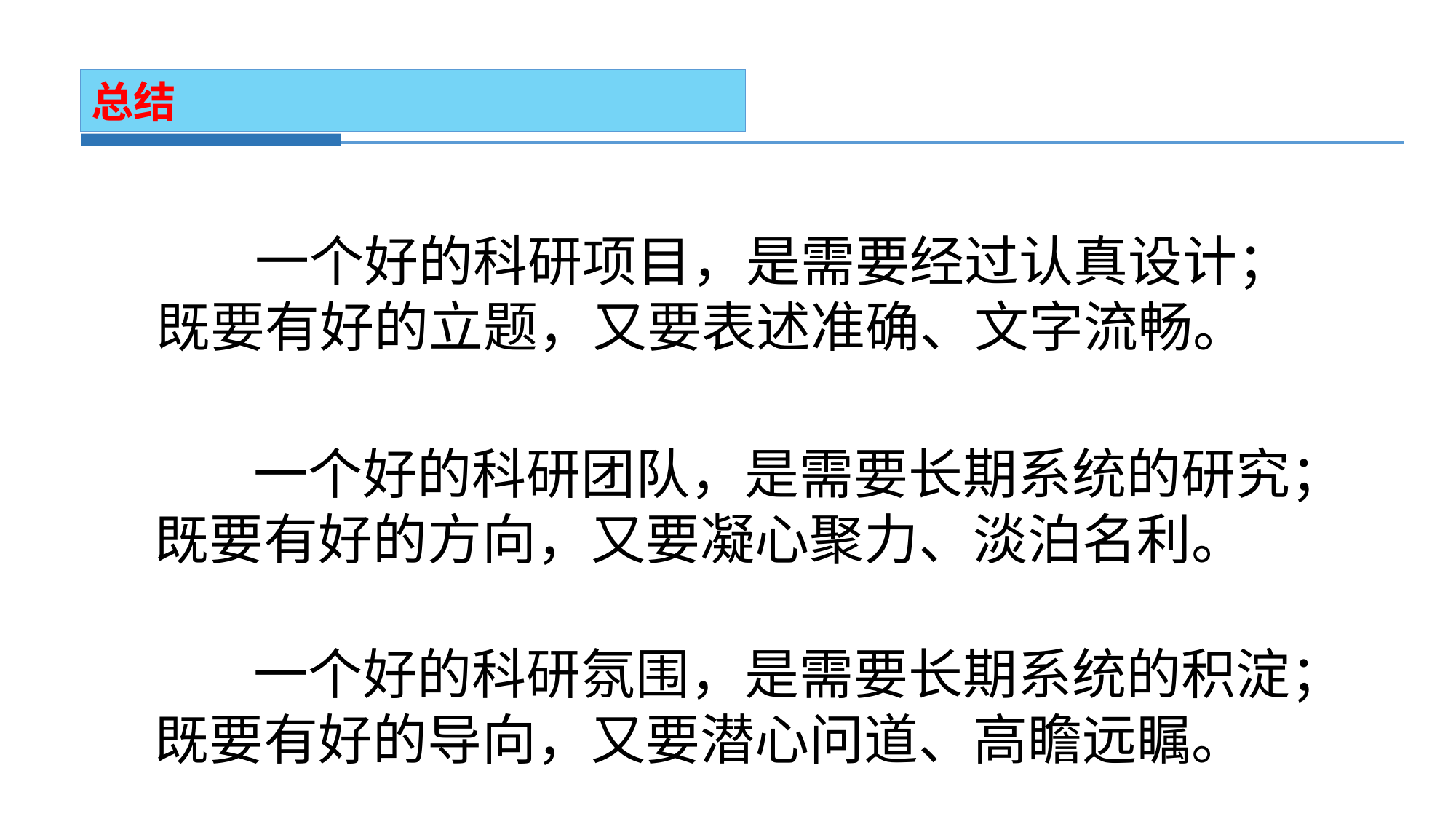

总结

        一个好的科研项目，是需要经过认真设计；既要有好的立题，又要表述准确、文字流畅。

        一个好的科研团队，是需要长期系统的研究；既要有好的方向，又要凝心聚力、淡泊名利。

        一个好的科研氛围，是需要长期系统的积淀；既要有好的导向，又要潜心问道、高瞻远瞩。